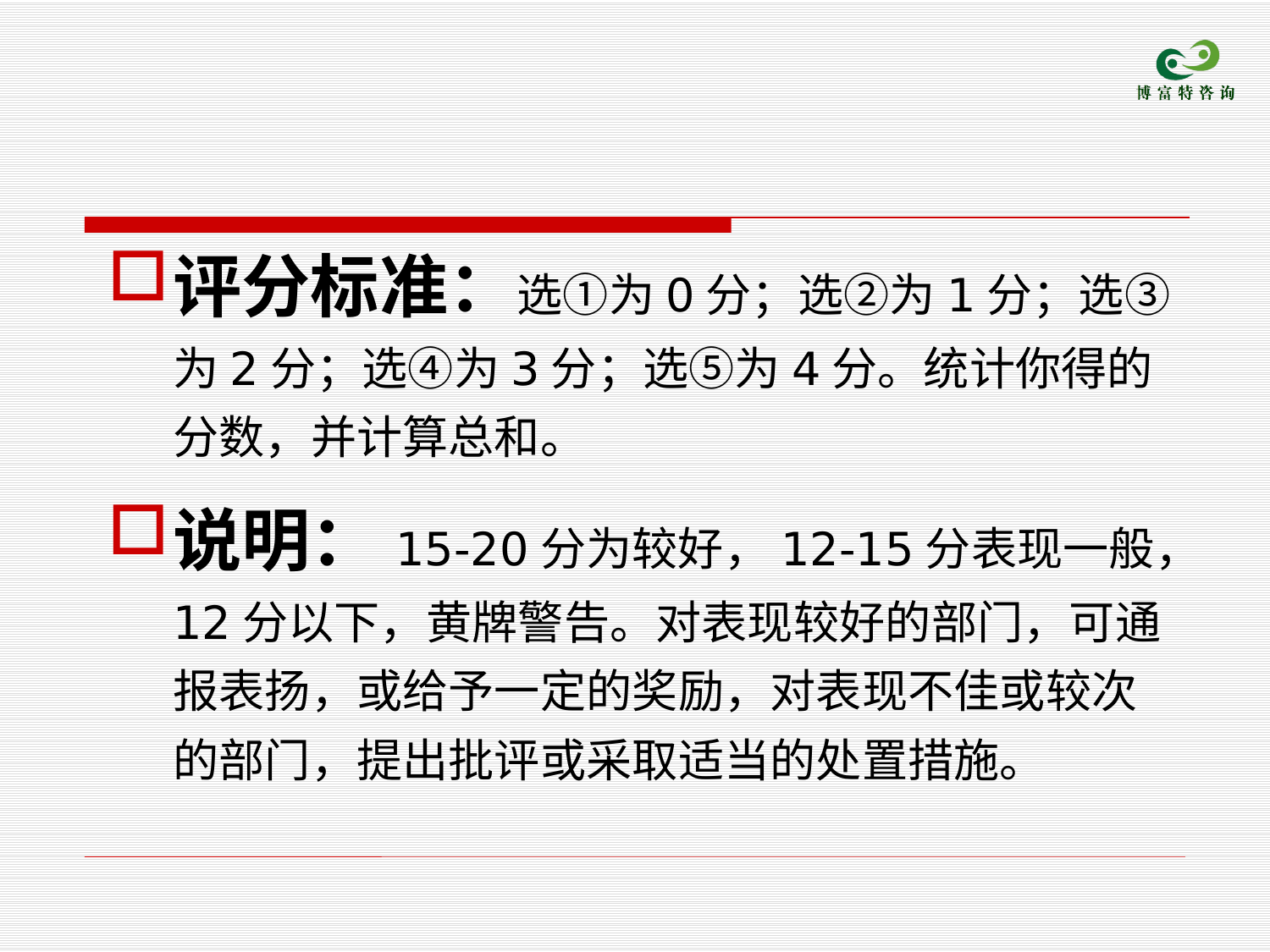

评分标准：选①为0分；选②为1分；选③为2分；选④为3分；选⑤为4分。统计你得的分数，并计算总和。
说明：15-20分为较好，12-15分表现一般，12分以下，黄牌警告。对表现较好的部门，可通报表扬，或给予一定的奖励，对表现不佳或较次的部门，提出批评或采取适当的处置措施。
250